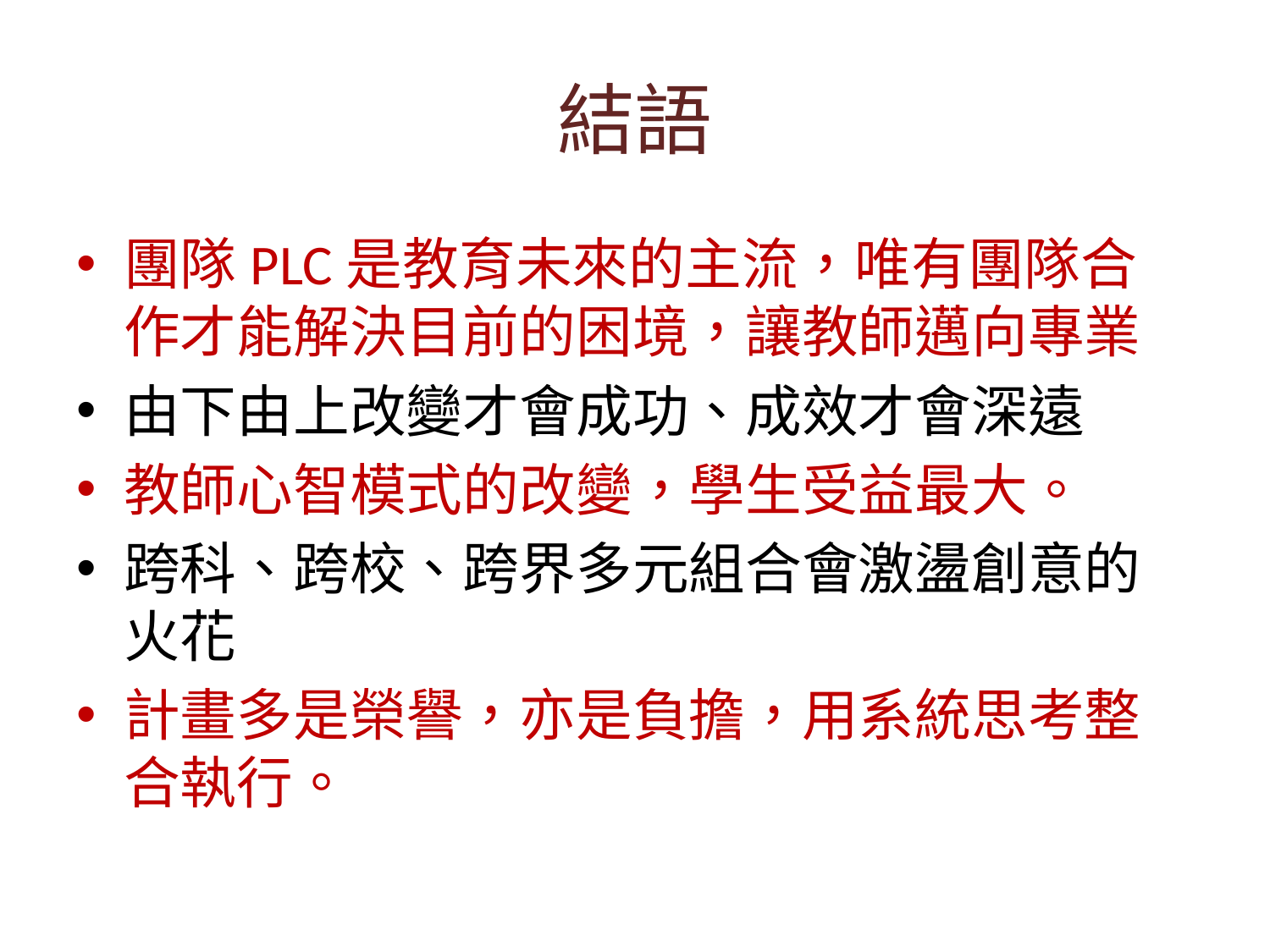

# 結語
團隊PLC是教育未來的主流，唯有團隊合作才能解決目前的困境，讓教師邁向專業
由下由上改變才會成功、成效才會深遠
教師心智模式的改變，學生受益最大。
跨科、跨校、跨界多元組合會激盪創意的火花
計畫多是榮譽，亦是負擔，用系統思考整合執行。